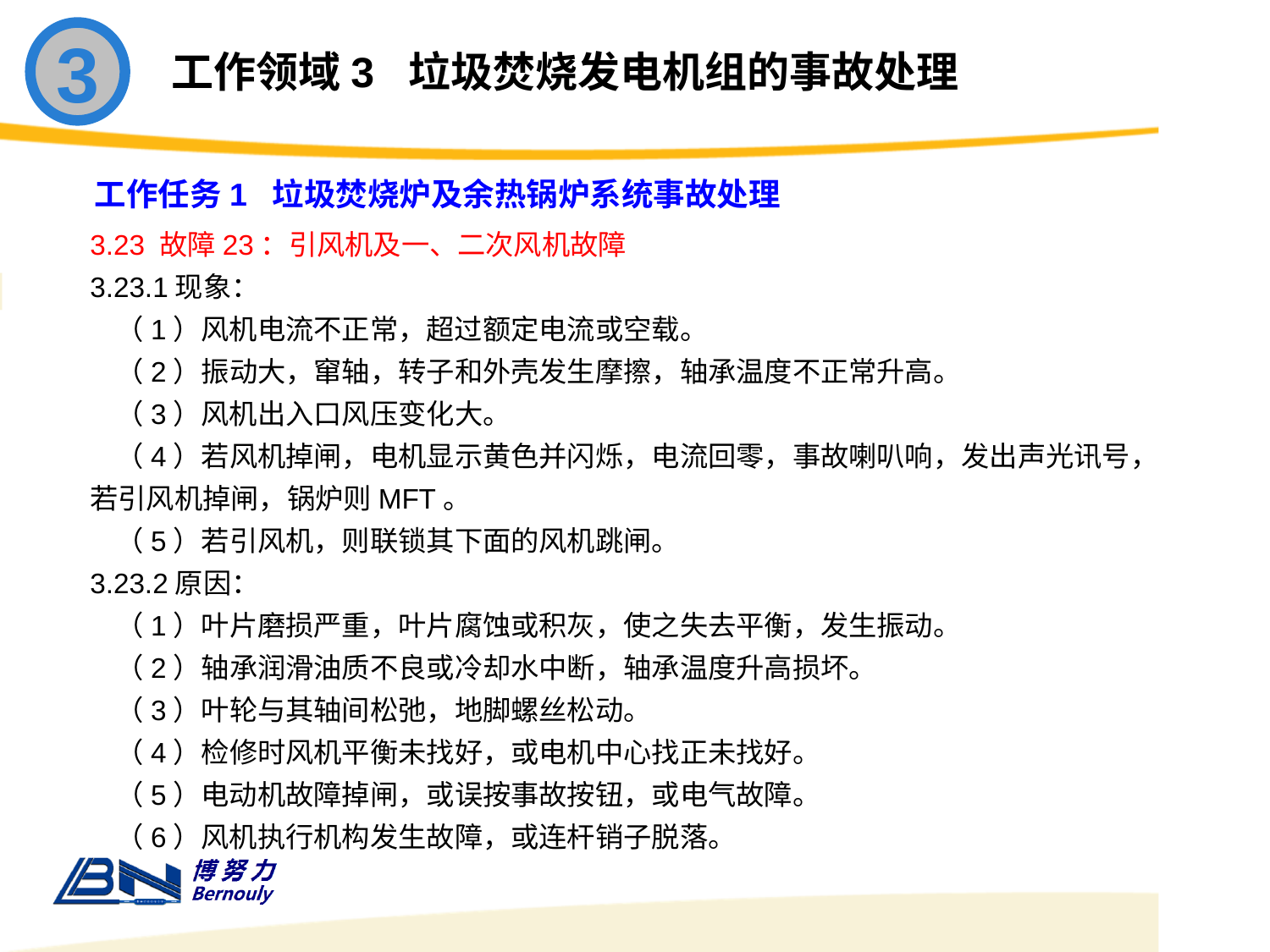

3
工作领域3  垃圾焚烧发电机组的事故处理
工作任务1  垃圾焚烧炉及余热锅炉系统事故处理
3.23 故障23：引风机及一、二次风机故障
3.23.1现象：
   （1）风机电流不正常，超过额定电流或空载。
   （2）振动大，窜轴，转子和外壳发生摩擦，轴承温度不正常升高。
   （3）风机出入口风压变化大。
   （4）若风机掉闸，电机显示黄色并闪烁，电流回零，事故喇叭响，发出声光讯号，若引风机掉闸，锅炉则MFT。
   （5）若引风机，则联锁其下面的风机跳闸。
3.23.2原因：
   （1）叶片磨损严重，叶片腐蚀或积灰，使之失去平衡，发生振动。
   （2）轴承润滑油质不良或冷却水中断，轴承温度升高损坏。
   （3）叶轮与其轴间松弛，地脚螺丝松动。
   （4）检修时风机平衡未找好，或电机中心找正未找好。
   （5）电动机故障掉闸，或误按事故按钮，或电气故障。
   （6）风机执行机构发生故障，或连杆销子脱落。